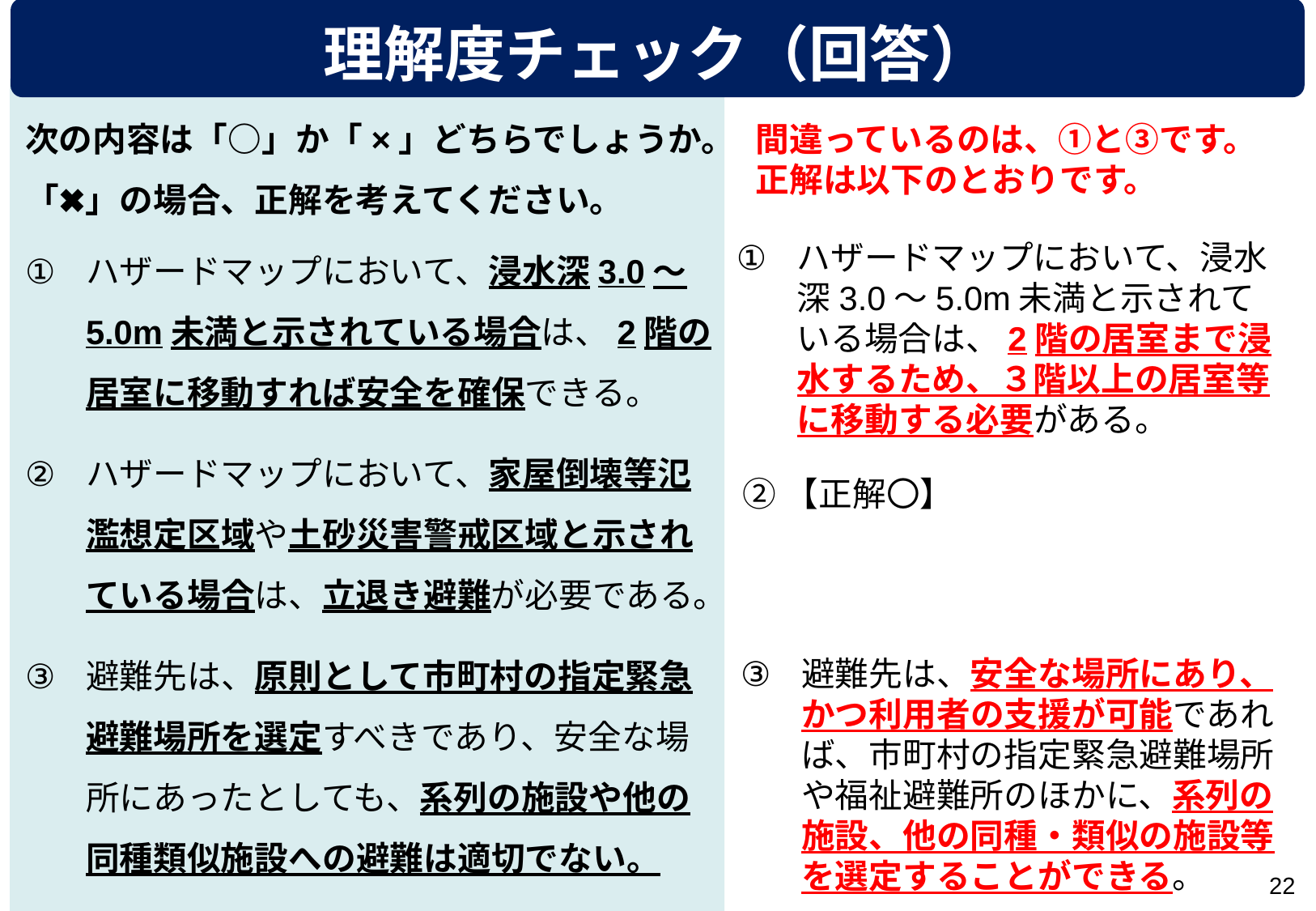

理解度チェック（回答）

次の内容は「○」か「×」どちらでしょうか。
「✖」の場合、正解を考えてください。
ハザードマップにおいて、浸水深3.0～5.0m未満と示されている場合は、2階の居室に移動すれば安全を確保できる。
ハザードマップにおいて、家屋倒壊等氾濫想定区域や土砂災害警戒区域と示されている場合は、立退き避難が必要である。
避難先は、原則として市町村の指定緊急避難場所を選定すべきであり、安全な場所にあったとしても、系列の施設や他の同種類似施設への避難は適切でない。
間違っているのは、①と③です。
正解は以下のとおりです。
ハザードマップにおいて、浸水深3.0～5.0m未満と示されている場合は、2階の居室まで浸水するため、３階以上の居室等に移動する必要がある。
②【正解〇】
避難先は、安全な場所にあり、かつ利用者の支援が可能であれば、市町村の指定緊急避難場所や福祉避難所のほかに、系列の施設、他の同種・類似の施設等を選定することができる。
22